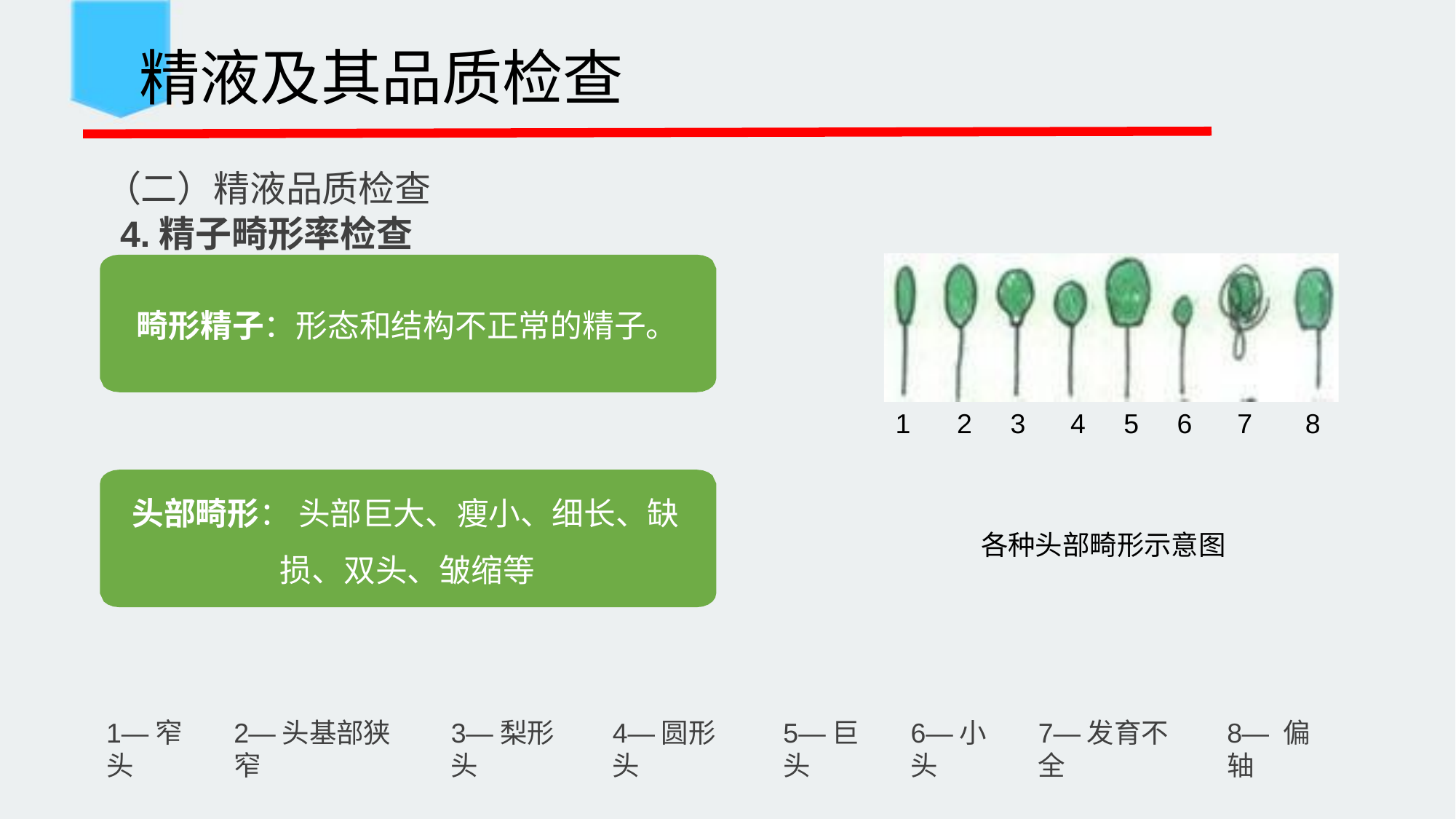

精液及其品质检查
  （二）精液品质检查
    4.精子畸形率检查

畸形精子：形态和结构不正常的精子。
1	2	3	4	5	6	7	8

头部畸形： 头部巨大、瘦小、细长、缺 损、双头、皱缩等
各种头部畸形示意图
1—窄头
2—头基部狭窄
3—梨形头
4—圆形头
5—巨头
6—小头
7—发育不全
8— 偏轴